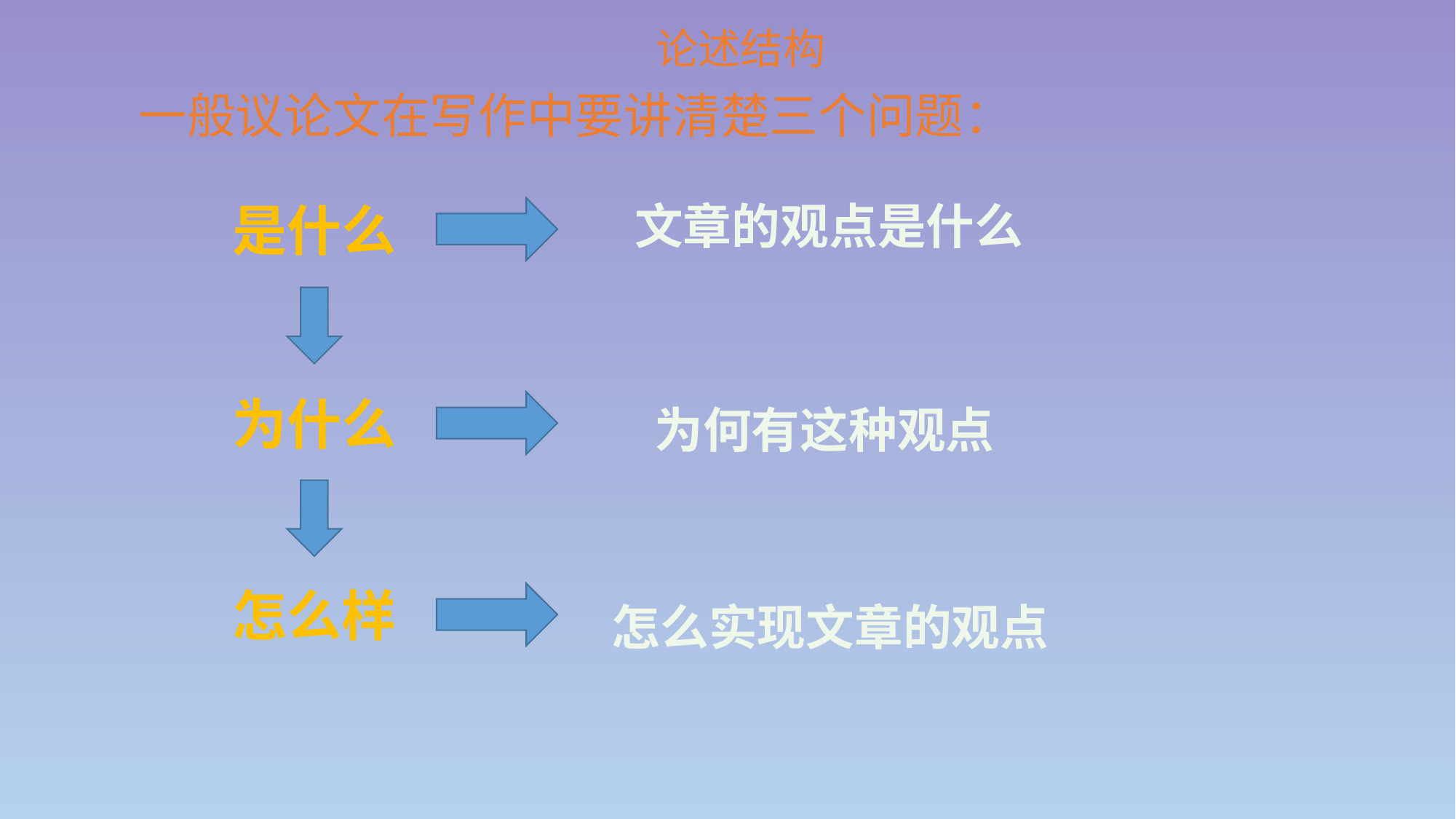

论述结构
一般议论文在写作中要讲清楚三个问题：
是什么
文章的观点是什么

为什么

为何有这种观点

怎么样

怎么实现文章的观点